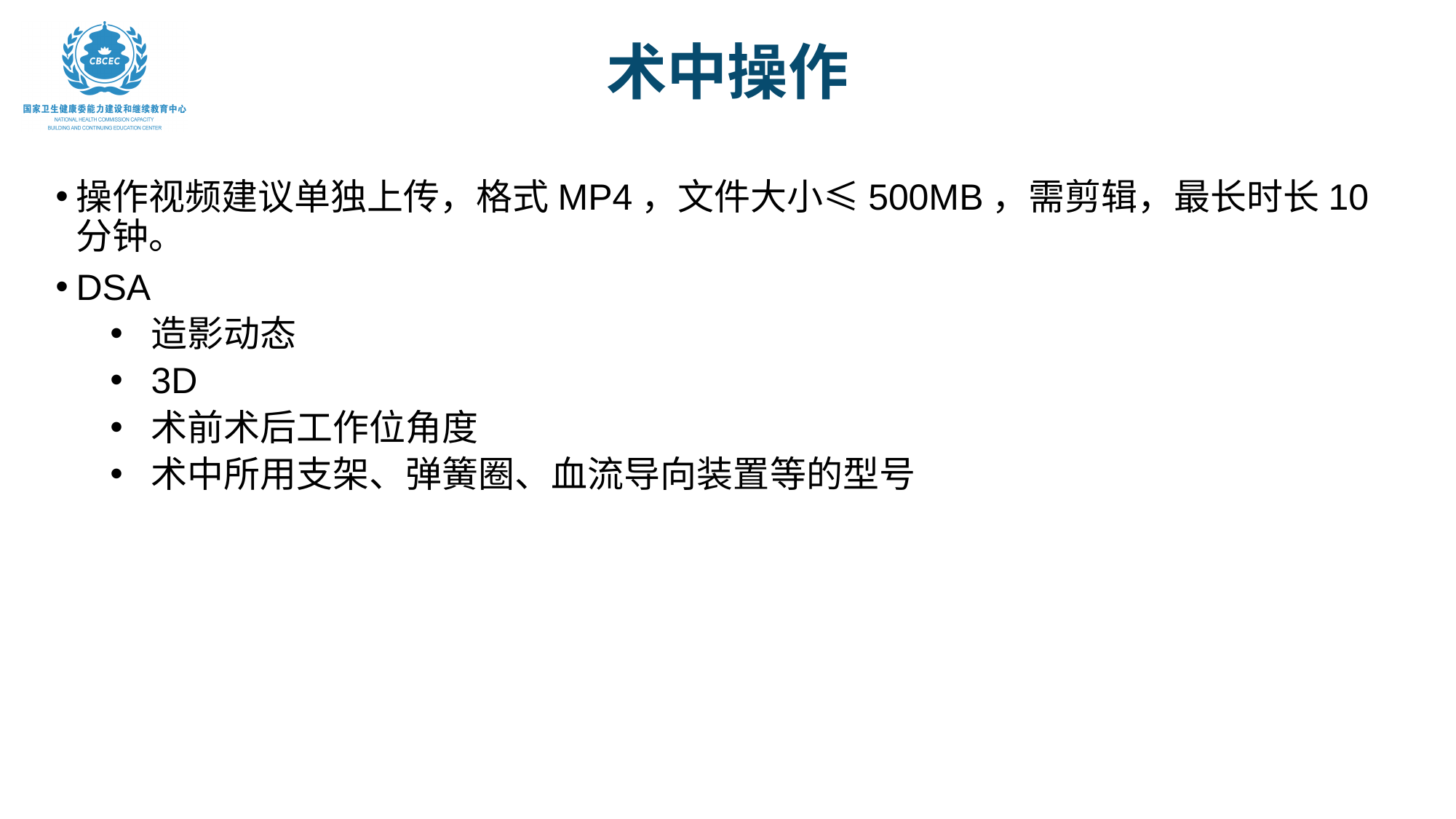

# 术中操作
操作视频建议单独上传，格式MP4，文件大小≤500MB，需剪辑，最长时长10分钟。
DSA
造影动态
3D
术前术后工作位角度
术中所用支架、弹簧圈、血流导向装置等的型号